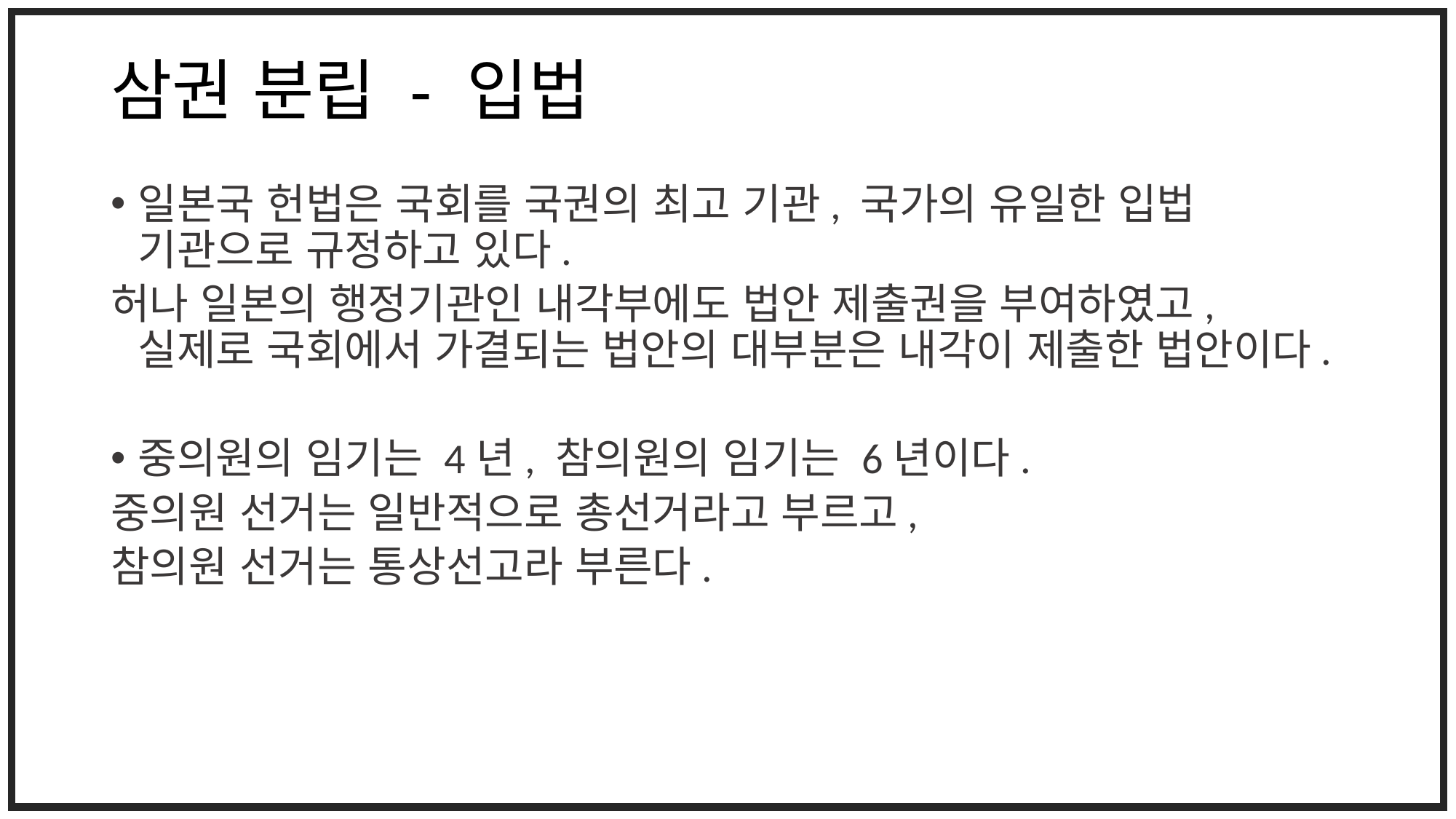

# 삼권 분립 - 입법
일본국 헌법은 국회를 국권의 최고 기관, 국가의 유일한 입법 기관으로 규정하고 있다.
허나 일본의 행정기관인 내각부에도 법안 제출권을 부여하였고, 실제로 국회에서 가결되는 법안의 대부분은 내각이 제출한 법안이다.

중의원의 임기는 4년, 참의원의 임기는 6년이다.
중의원 선거는 일반적으로 총선거라고 부르고,
참의원 선거는 통상선고라 부른다.